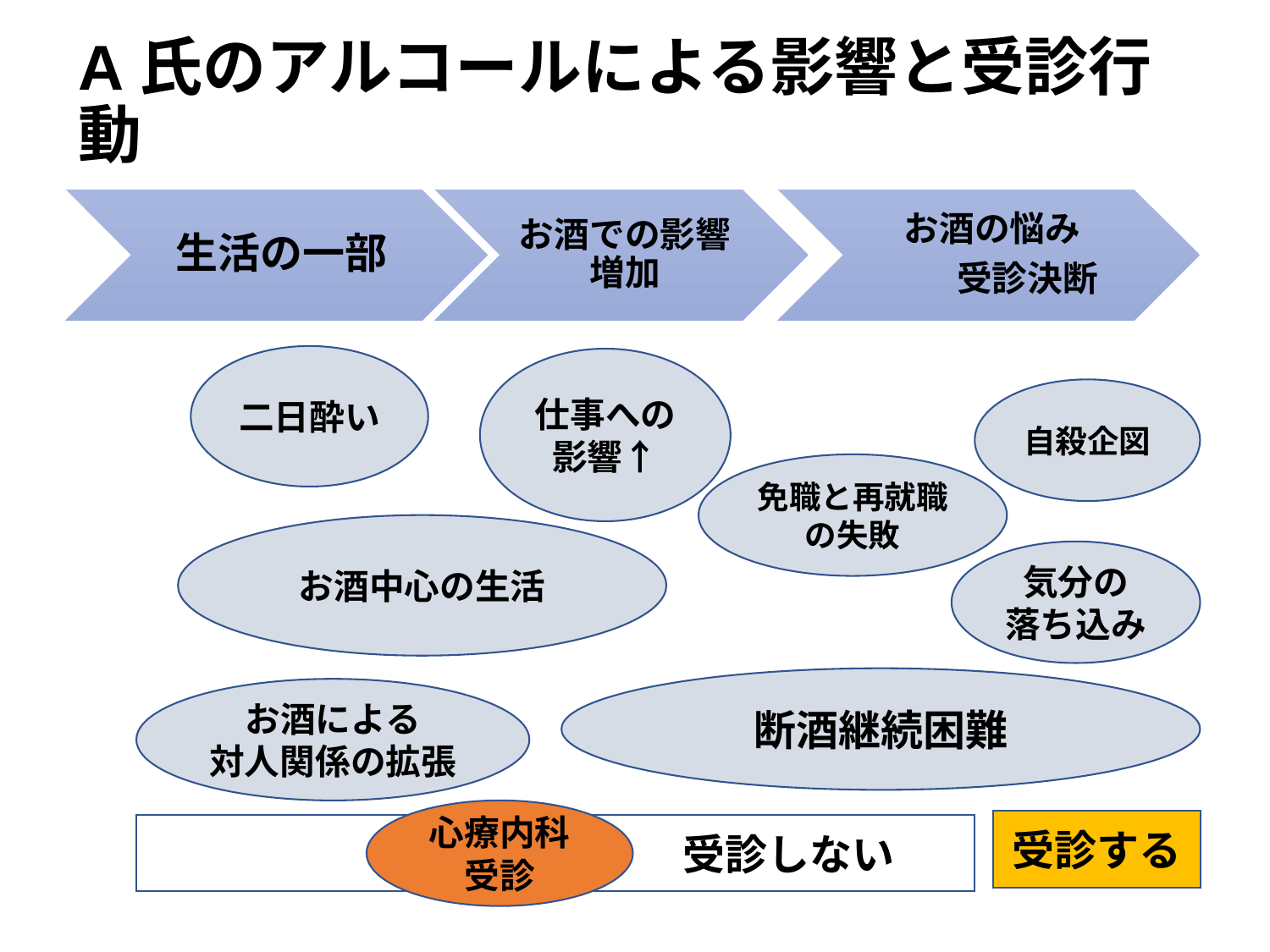

# A氏のアルコールによる影響と受診行動
生活の一部
お酒での影響増加
お酒の悩み
　　受診決断
二日酔い
仕事への影響↑
自殺企図
免職と再就職の失敗
お酒中心の生活
気分の
落ち込み
断酒継続困難
お酒による
対人関係の拡張
心療内科受診
受診する
　　　　　　　　　　　受診しない